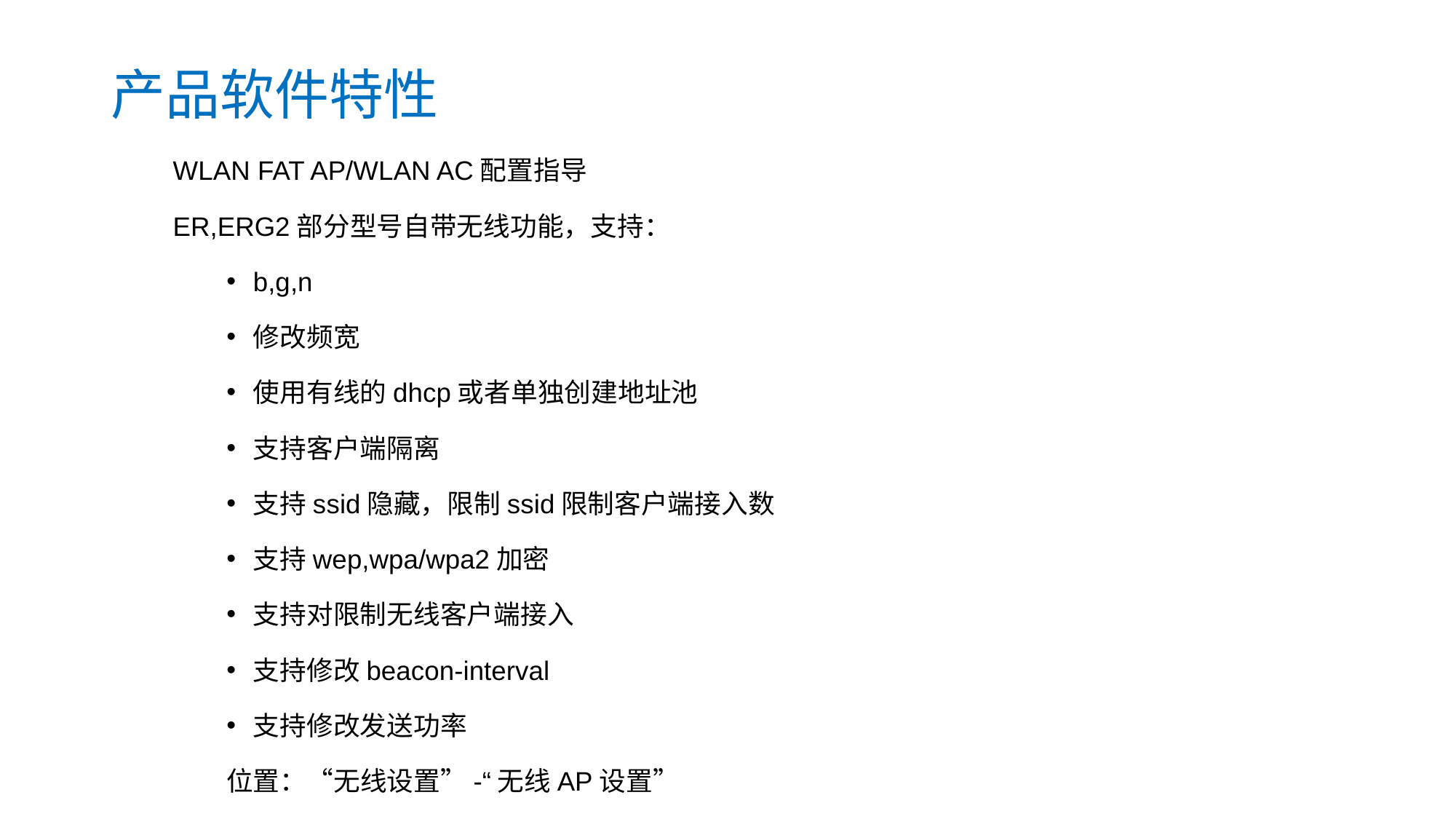

产品软件特性
WLAN FAT AP/WLAN AC配置指导
	ER,ERG2部分型号自带无线功能，支持：
b,g,n
修改频宽
使用有线的dhcp或者单独创建地址池
支持客户端隔离
支持ssid隐藏，限制ssid限制客户端接入数
支持wep,wpa/wpa2加密
支持对限制无线客户端接入
支持修改beacon-interval
支持修改发送功率
位置：“无线设置”-“无线AP设置”